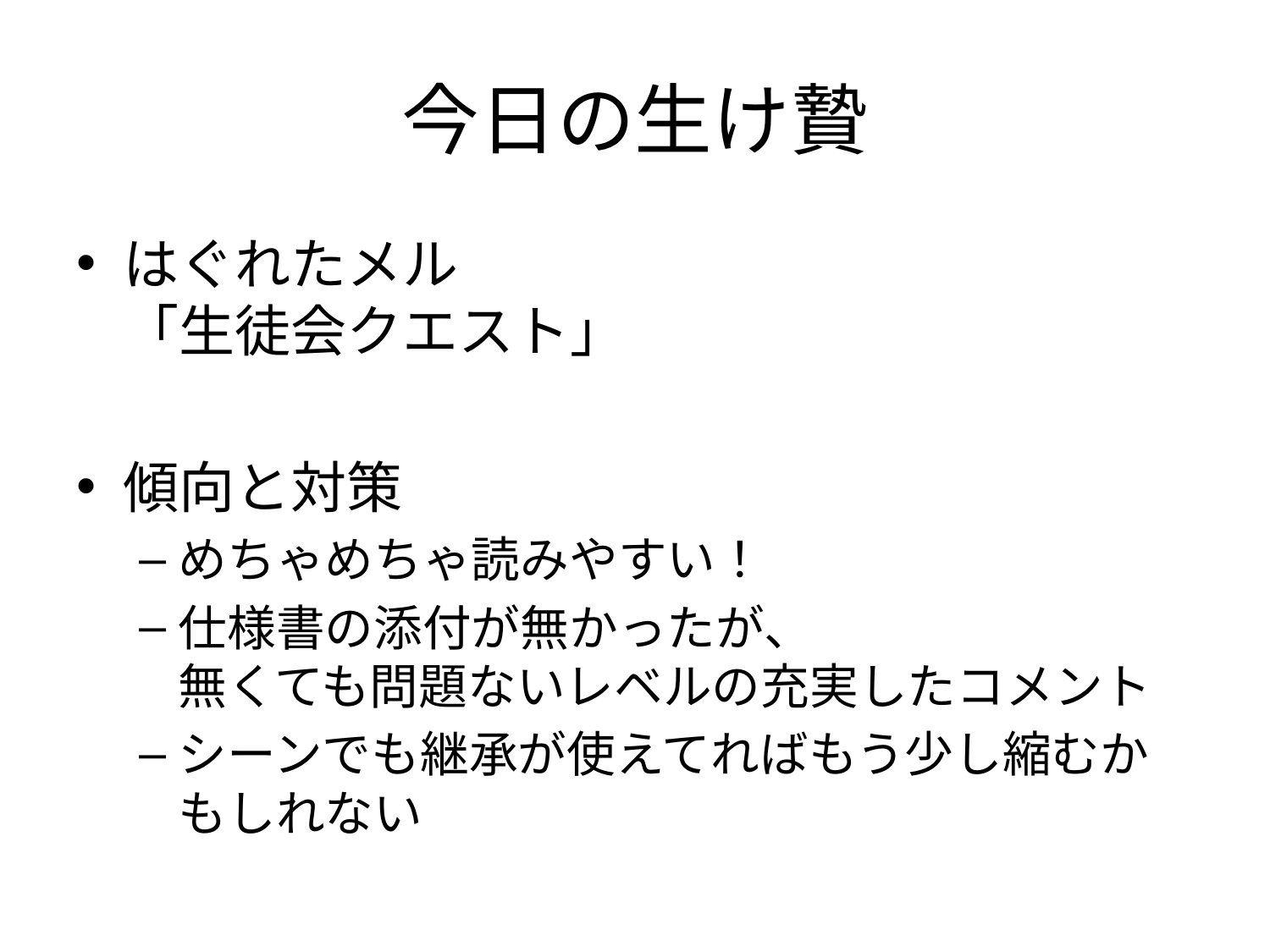

# 今日の生け贄
はぐれたメル
「生徒会クエスト」

傾向と対策
めちゃめちゃ読みやすい！
仕様書の添付が無かったが、
無くても問題ないレベルの充実したコメント
シーンでも継承が使えてればもう少し縮むかもしれない